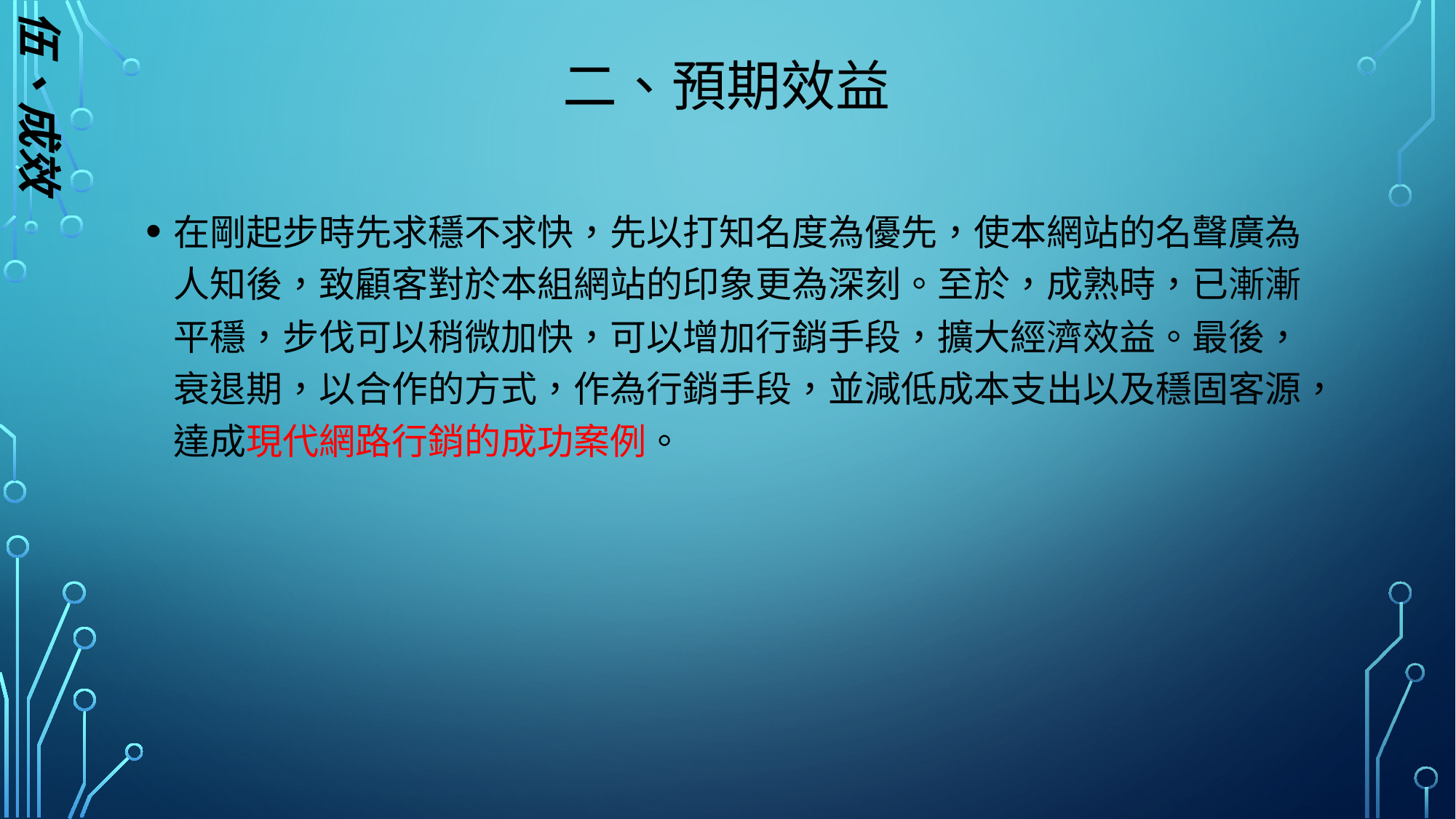

伍、成效

# 二、預期效益
在剛起步時先求穩不求快，先以打知名度為優先，使本網站的名聲廣為人知後，致顧客對於本組網站的印象更為深刻。至於，成熟時，已漸漸平穩，步伐可以稍微加快，可以增加行銷手段，擴大經濟效益。最後，衰退期，以合作的方式，作為行銷手段，並減低成本支出以及穩固客源，達成現代網路行銷的成功案例。